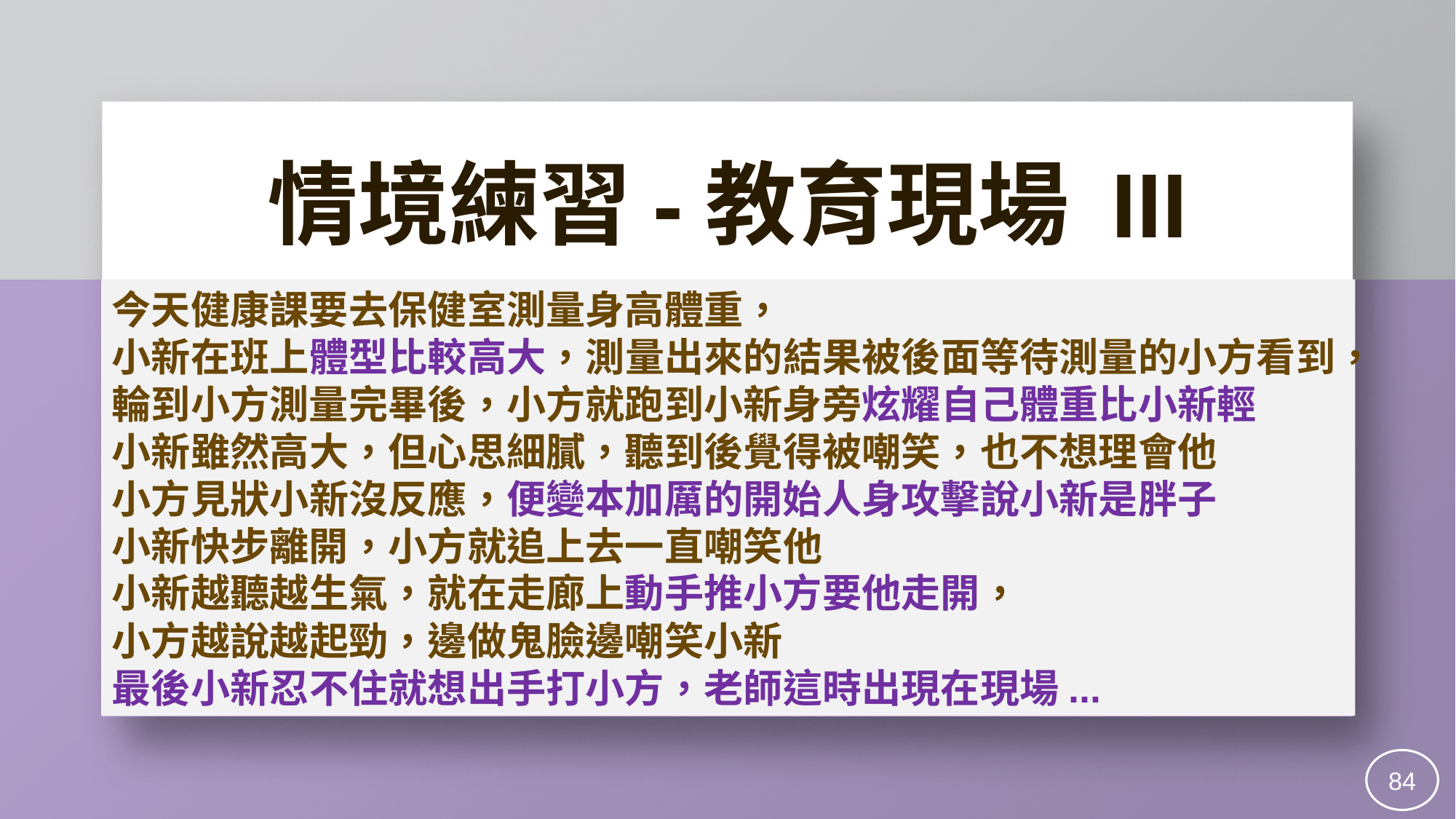

情境練習-教育現場 III
今天健康課要去保健室測量身高體重，
小新在班上體型比較高大，測量出來的結果被後面等待測量的小方看到，
輪到小方測量完畢後，小方就跑到小新身旁炫耀自己體重比小新輕
小新雖然高大，但心思細膩，聽到後覺得被嘲笑，也不想理會他
小方見狀小新沒反應，便變本加厲的開始人身攻擊說小新是胖子
小新快步離開，小方就追上去一直嘲笑他
小新越聽越生氣，就在走廊上動手推小方要他走開，
小方越說越起勁，邊做鬼臉邊嘲笑小新
最後小新忍不住就想出手打小方，老師這時出現在現場...
84